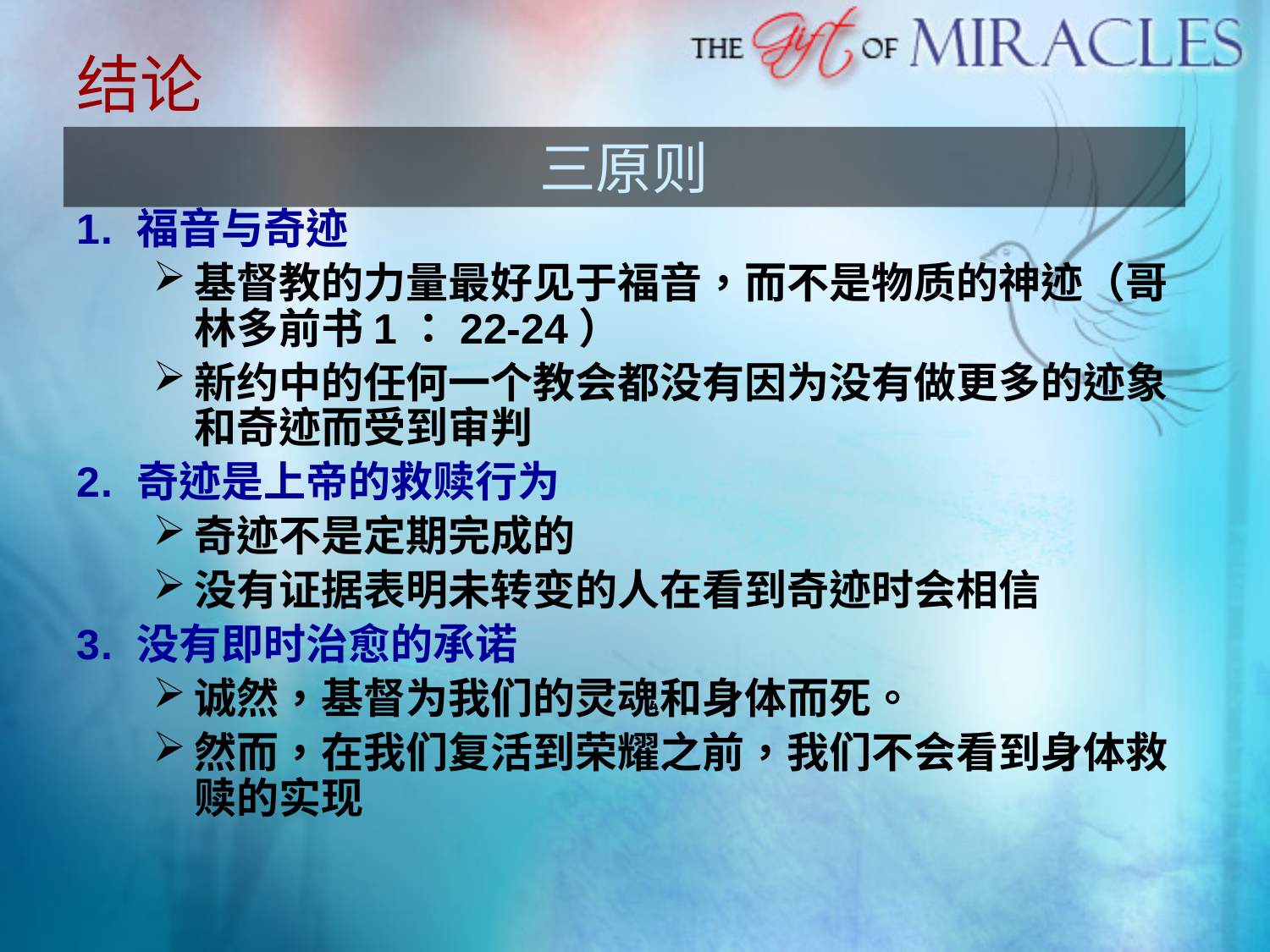

# 结论
三原则
福音与奇迹
基督教的力量最好见于福音，而不是物质的神迹（哥林多前书1：22-24）
新约中的任何一个教会都没有因为没有做更多的迹象和奇迹而受到审判
奇迹是上帝的救赎行为
奇迹不是定期完成的
没有证据表明未转变的人在看到奇迹时会相信
没有即时治愈的承诺
诚然，基督为我们的灵魂和身体而死。
然而，在我们复活到荣耀之前，我们不会看到身体救赎的实现